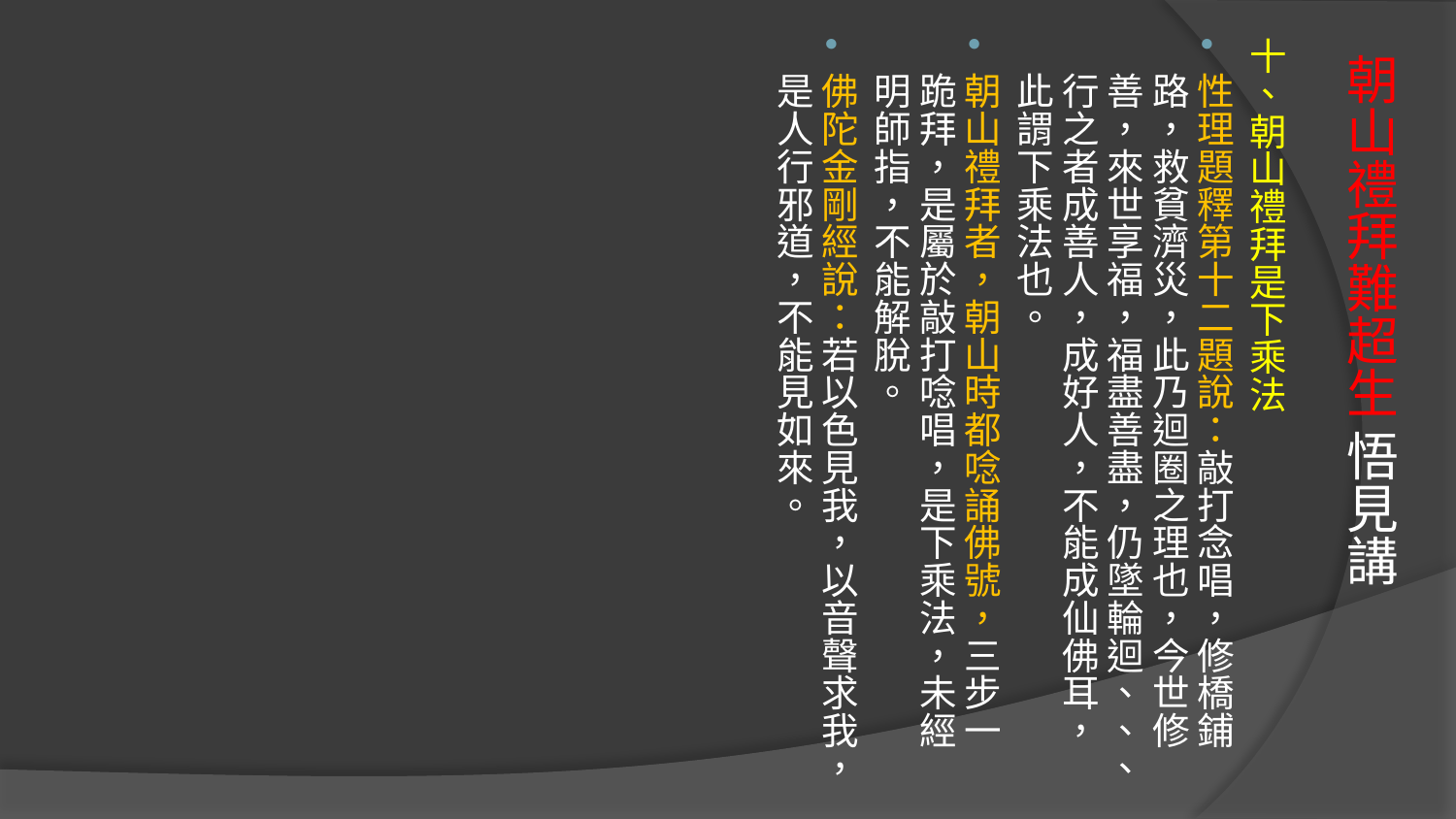

十、朝山禮拜是下乘法
性理題釋第十二題說：敲打念唱，修橋鋪路，救貧濟災，此乃迴圈之理也，今世修善，來世享福，福盡善盡，仍墜輪迴、、、行之者成善人，成好人，不能成仙佛耳，此謂下乘法也。
朝山禮拜者，朝山時都唸誦佛號，三步一跪拜，是屬於敲打唸唱，是下乘法，未經明師指，不能解脫。
佛陀金剛經說：若以色見我，以音聲求我，是人行邪道，不能見如來。

# 朝山禮拜難超生 悟見講